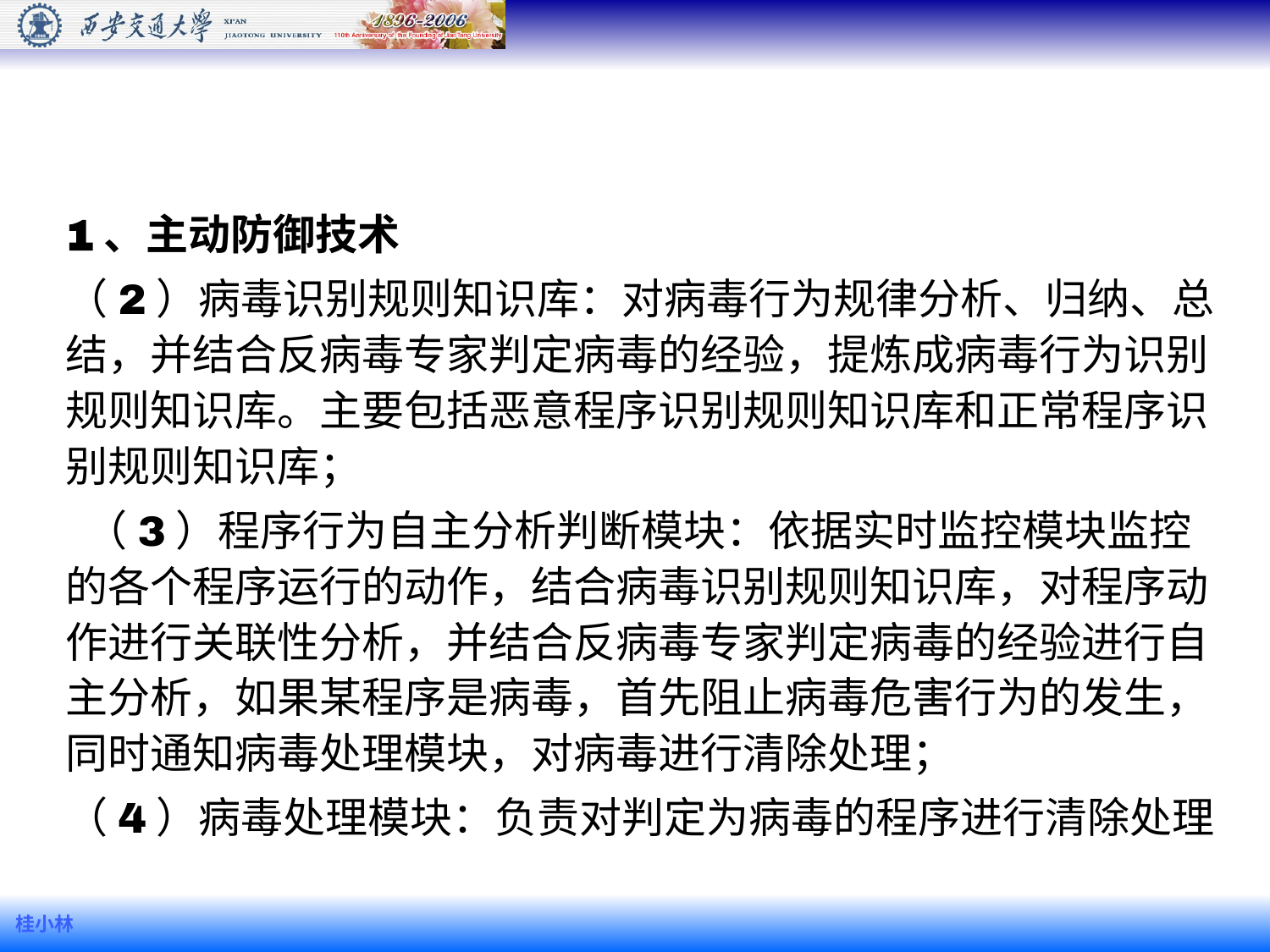

#
1、主动防御技术
（2）病毒识别规则知识库：对病毒行为规律分析、归纳、总结，并结合反病毒专家判定病毒的经验，提炼成病毒行为识别规则知识库。主要包括恶意程序识别规则知识库和正常程序识别规则知识库；
 （3）程序行为自主分析判断模块：依据实时监控模块监控的各个程序运行的动作，结合病毒识别规则知识库，对程序动作进行关联性分析，并结合反病毒专家判定病毒的经验进行自主分析，如果某程序是病毒，首先阻止病毒危害行为的发生，同时通知病毒处理模块，对病毒进行清除处理；
（4）病毒处理模块：负责对判定为病毒的程序进行清除处理

82
桂小林